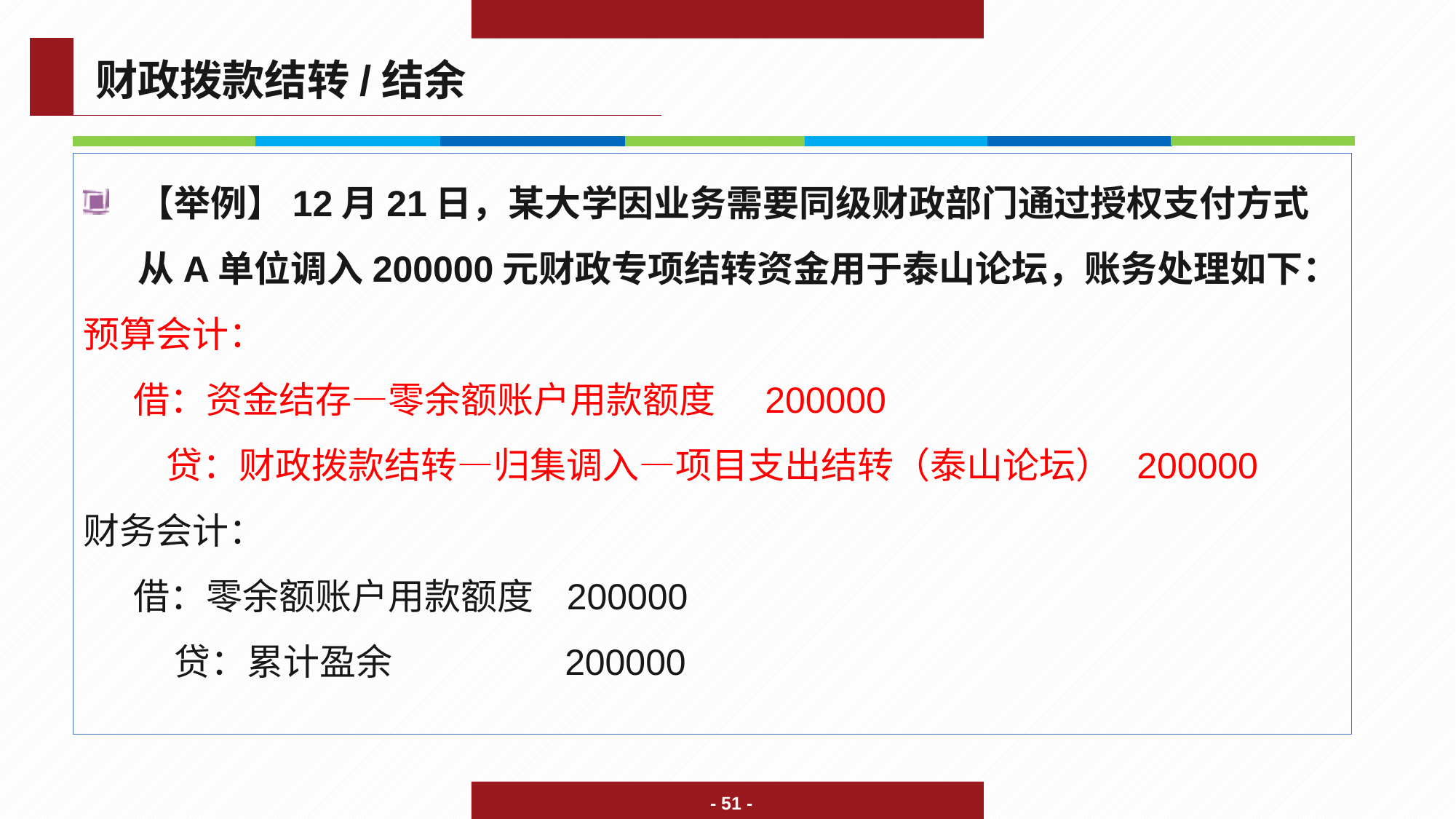

财政拨款结转/结余

【举例】12月21日，某大学因业务需要同级财政部门通过授权支付方式从A单位调入200000元财政专项结转资金用于泰山论坛，账务处理如下：
预算会计：
     借：资金结存—零余额账户用款额度     200000
         贷：财政拨款结转—归集调入—项目支出结转（泰山论坛）  200000
财务会计：
     借：零余额账户用款额度   200000
          贷：累计盈余                    200000

- 51 -